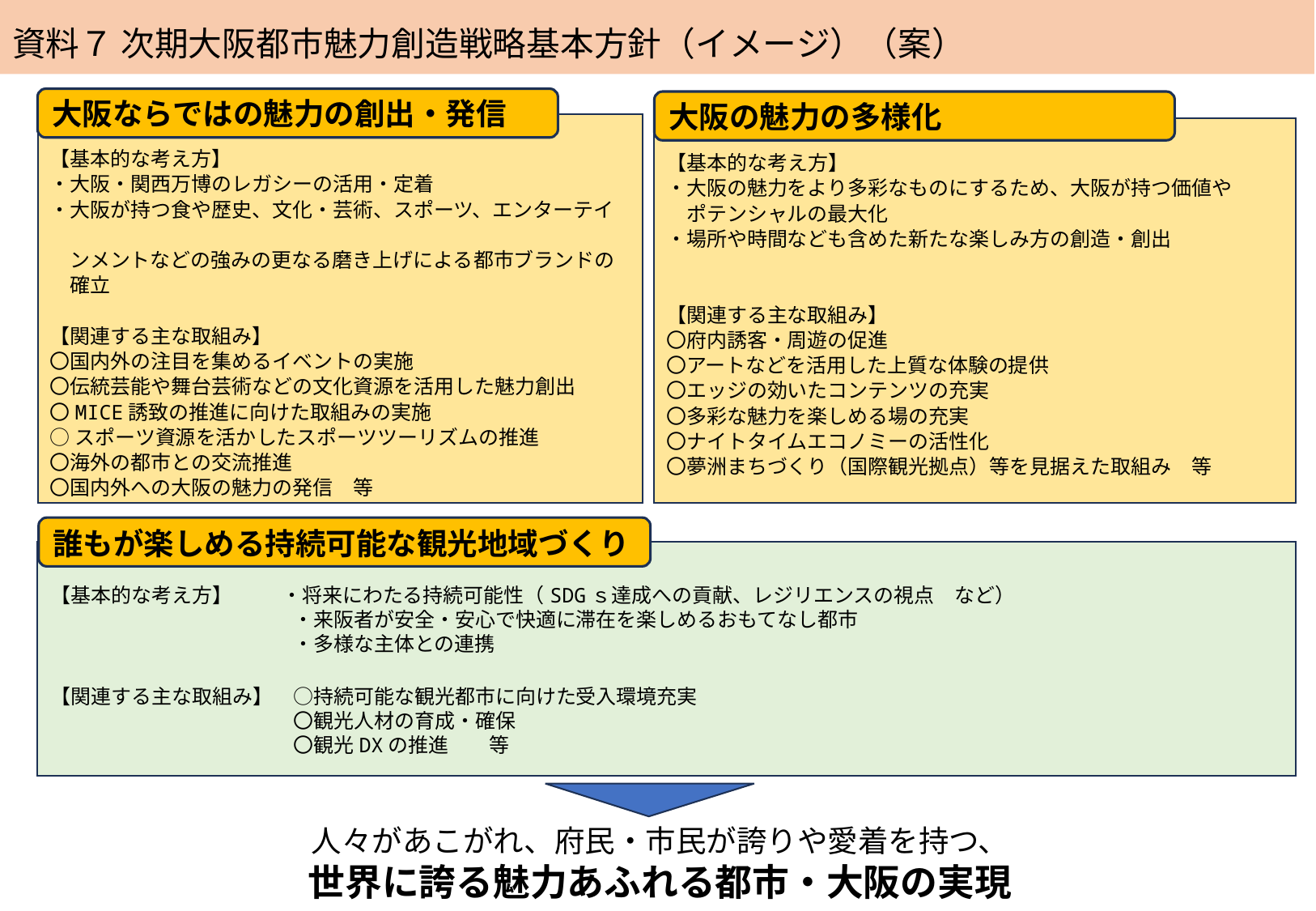

資料７ 次期大阪都市魅力創造戦略基本方針（イメージ）（案）
大阪ならではの魅力の創出・発信
大阪の魅力の多様化

【基本的な考え方】
・大阪・関西万博のレガシーの活用・定着
・大阪が持つ食や歴史、文化・芸術、スポーツ、エンターテイ
　ンメントなどの強みの更なる磨き上げによる都市ブランドの
　確立

【関連する主な取組み】
〇国内外の注目を集めるイベントの実施
〇伝統芸能や舞台芸術などの文化資源を活用した魅力創出
〇MICE誘致の推進に向けた取組みの実施
○スポーツ資源を活かしたスポーツツーリズムの推進
〇海外の都市との交流推進
〇国内外への大阪の魅力の発信　等

【基本的な考え方】
・大阪の魅力をより多彩なものにするため、大阪が持つ価値や
　ポテンシャルの最大化
・場所や時間なども含めた新たな楽しみ方の創造・創出

【関連する主な取組み】
〇府内誘客・周遊の促進
〇アートなどを活用した上質な体験の提供
〇エッジの効いたコンテンツの充実
〇多彩な魅力を楽しめる場の充実
〇ナイトタイムエコノミーの活性化
〇夢洲まちづくり（国際観光拠点）等を見据えた取組み　等
誰もが楽しめる持続可能な観光地域づくり

【基本的な考え方】 　　 ・将来にわたる持続可能性（SDGｓ達成への貢献、レジリエンスの視点　など）
　　　　　　　　　　　　・来阪者が安全・安心で快適に滞在を楽しめるおもてなし都市
　　　　　　　　　　　　・多様な主体との連携

【関連する主な取組み】　○持続可能な観光都市に向けた受入環境充実
　　　　　　　　　　　　〇観光人材の育成・確保
　　　　　　　　　　　　〇観光DXの推進　　等

人々があこがれ、府民・市民が誇りや愛着を持つ、
世界に誇る魅力あふれる都市・大阪の実現